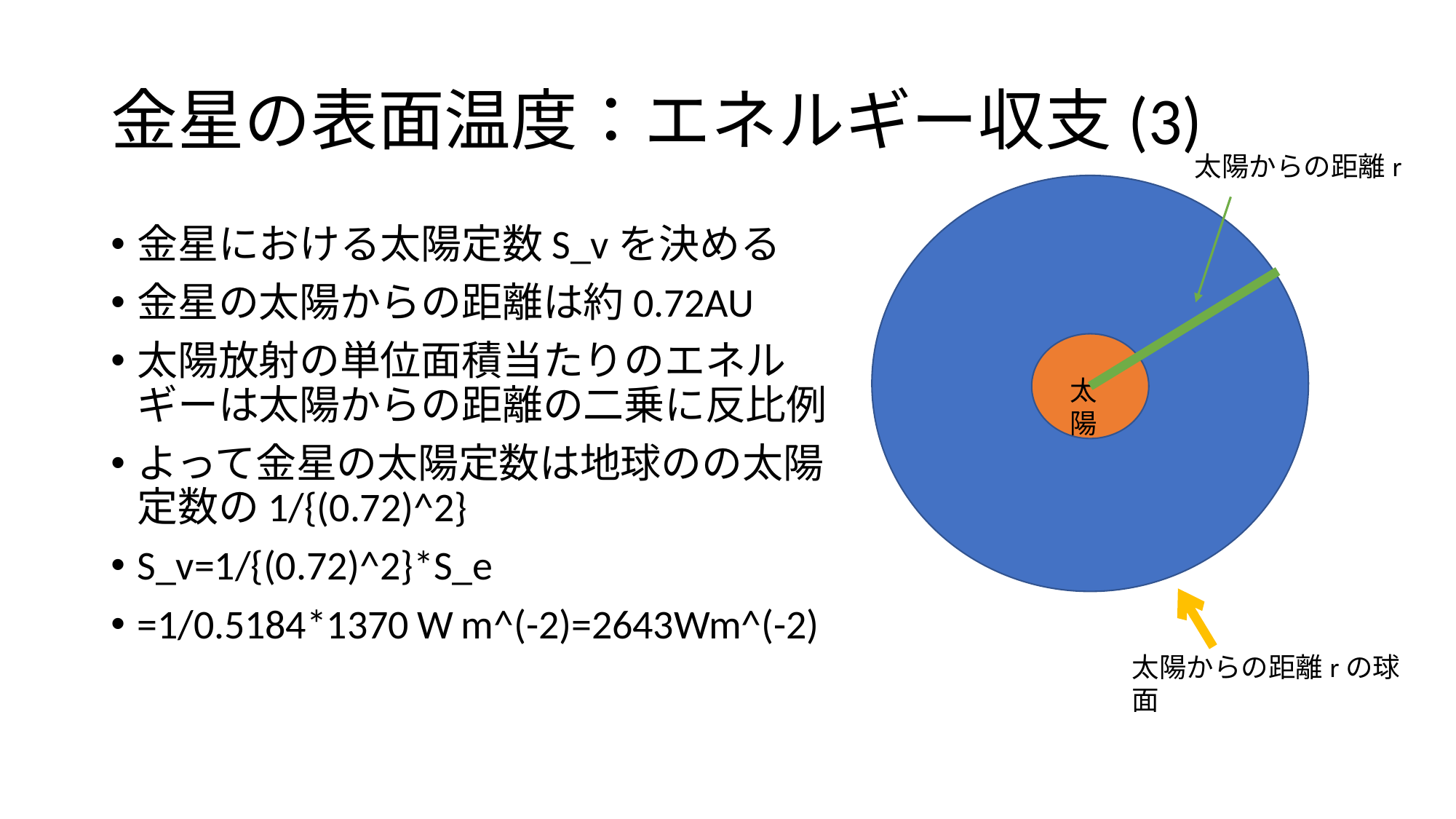

# 金星の表面温度：エネルギー収支(3)
太陽からの距離r

金星における太陽定数S_vを決める
金星の太陽からの距離は約0.72AU
太陽放射の単位面積当たりのエネルギーは太陽からの距離の二乗に反比例
よって金星の太陽定数は地球のの太陽定数の1/{(0.72)^2}
S_v=1/{(0.72)^2}*S_e
=1/0.5184*1370 W m^(-2)=2643Wm^(-2)

太陽
太陽からの距離rの球面